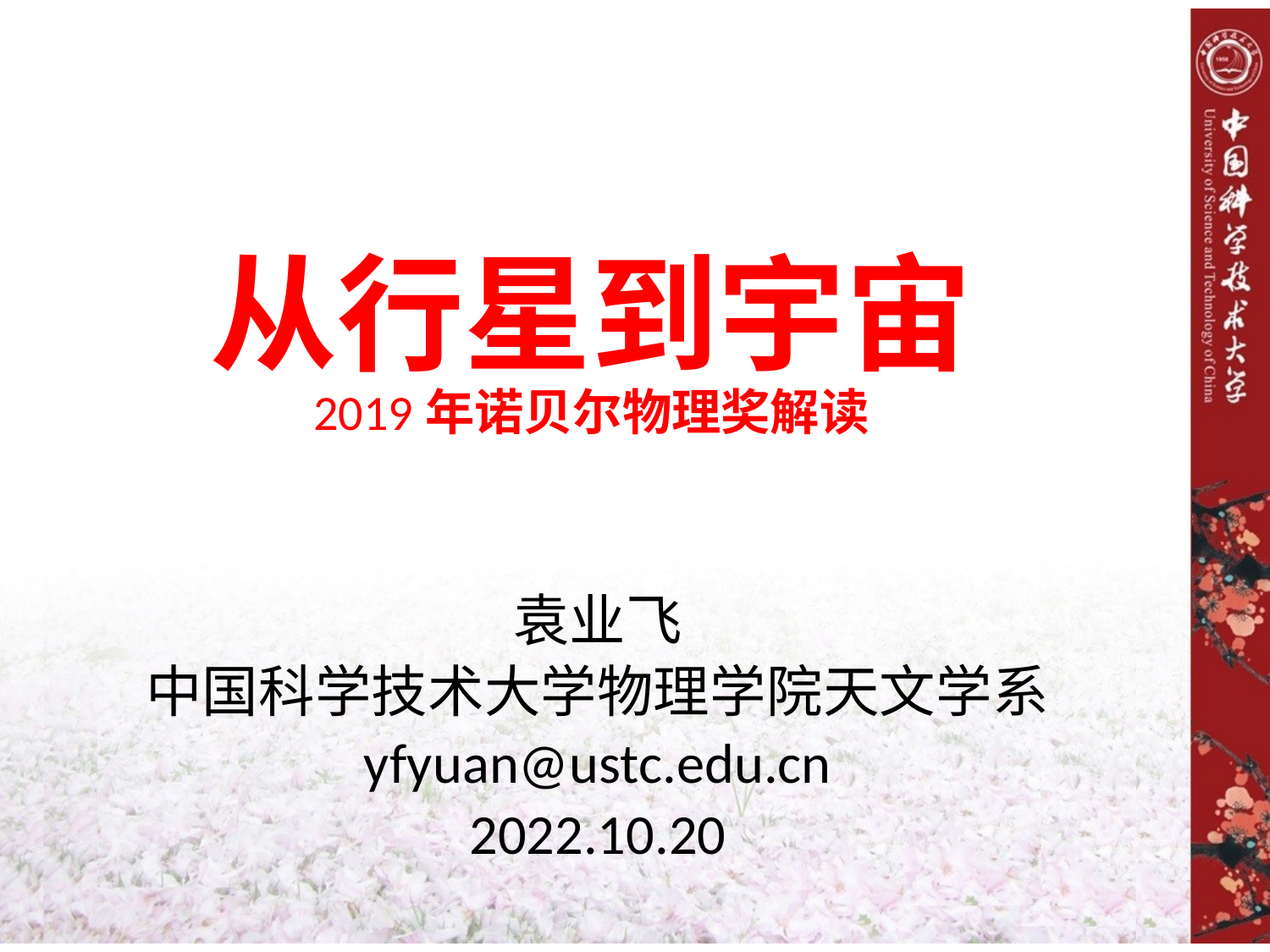

# 从行星到宇宙 2019年诺贝尔物理奖解读
袁业飞
中国科学技术大学物理学院天文学系
yfyuan@ustc.edu.cn
2022.10.20